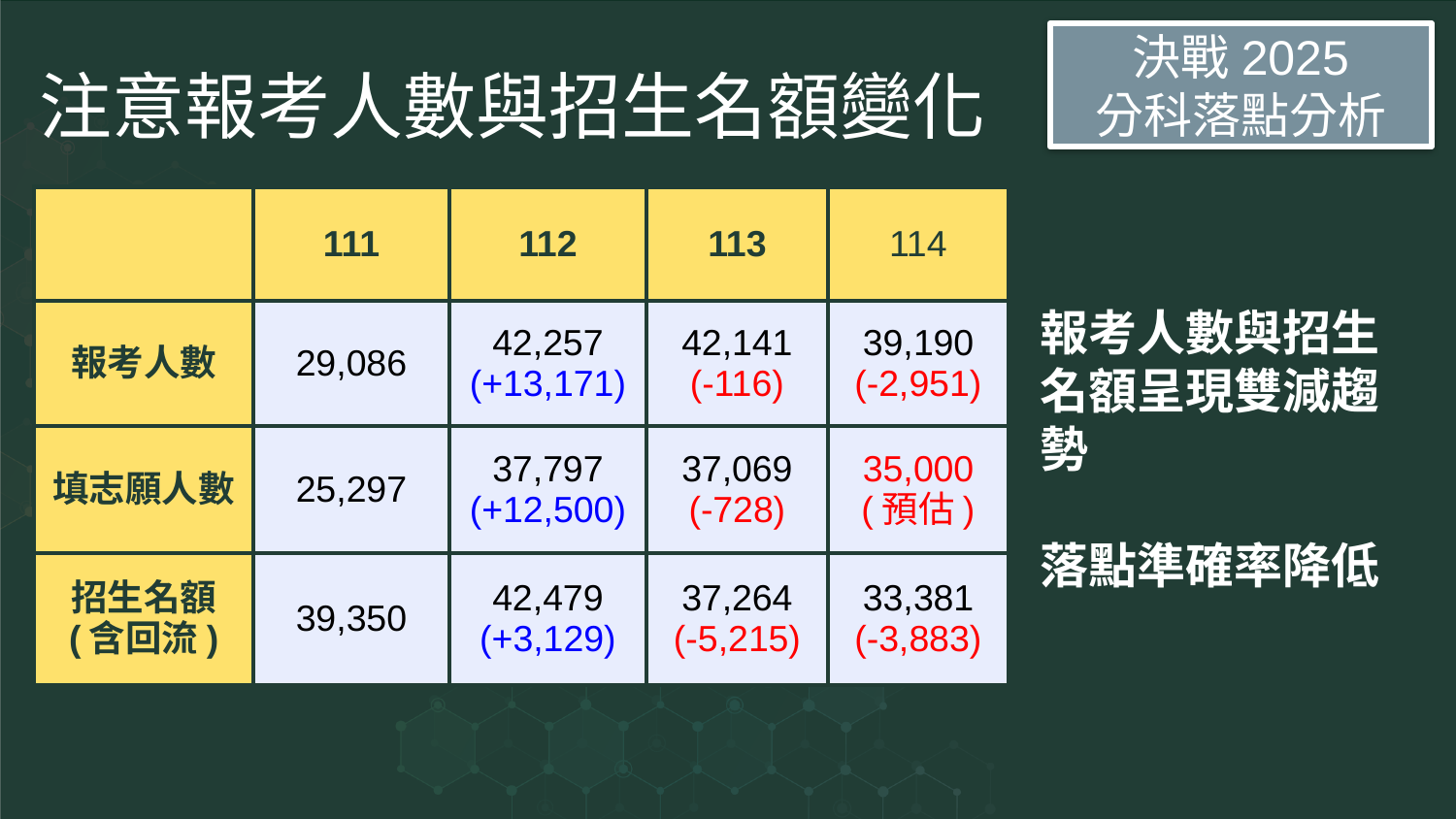

決戰2025
分科落點分析
# 注意報考人數與招生名額變化
|  | 111 | 112 | 113 | 114 |
| --- | --- | --- | --- | --- |
| 報考人數 | 29,086 | 42,257 (+13,171) | 42,141 (-116) | 39,190 (-2,951) |
| 填志願人數 | 25,297 | 37,797 (+12,500) | 37,069 (-728) | 35,000 (預估) |
| 招生名額 (含回流) | 39,350 | 42,479 (+3,129) | 37,264 (-5,215) | 33,381 (-3,883) |
報考人數與招生名額呈現雙減趨勢

落點準確率降低